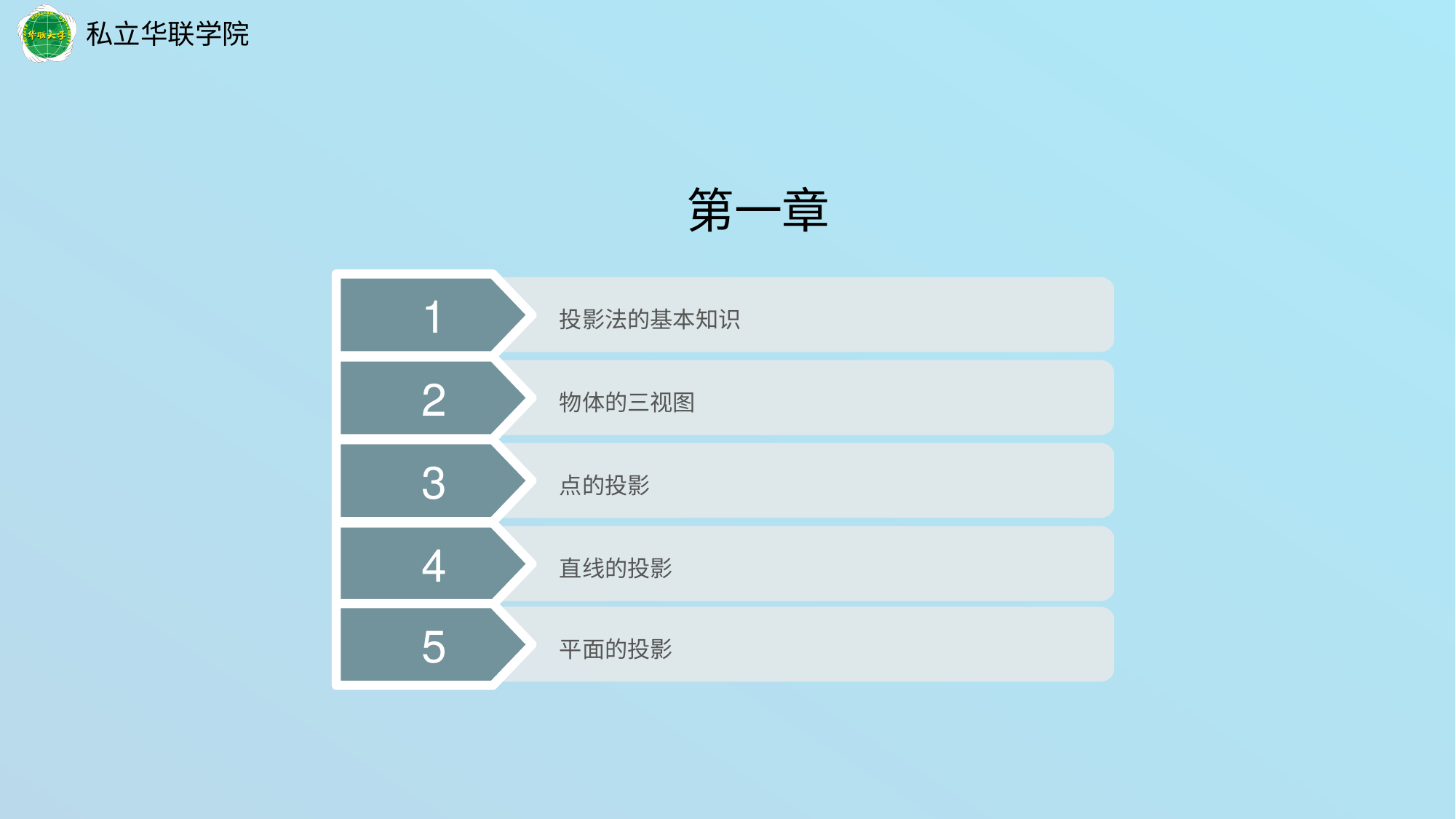

第一章
1
    投影法的基本知识
2
    物体的三视图
3
    点的投影
4
    直线的投影
5
    平面的投影